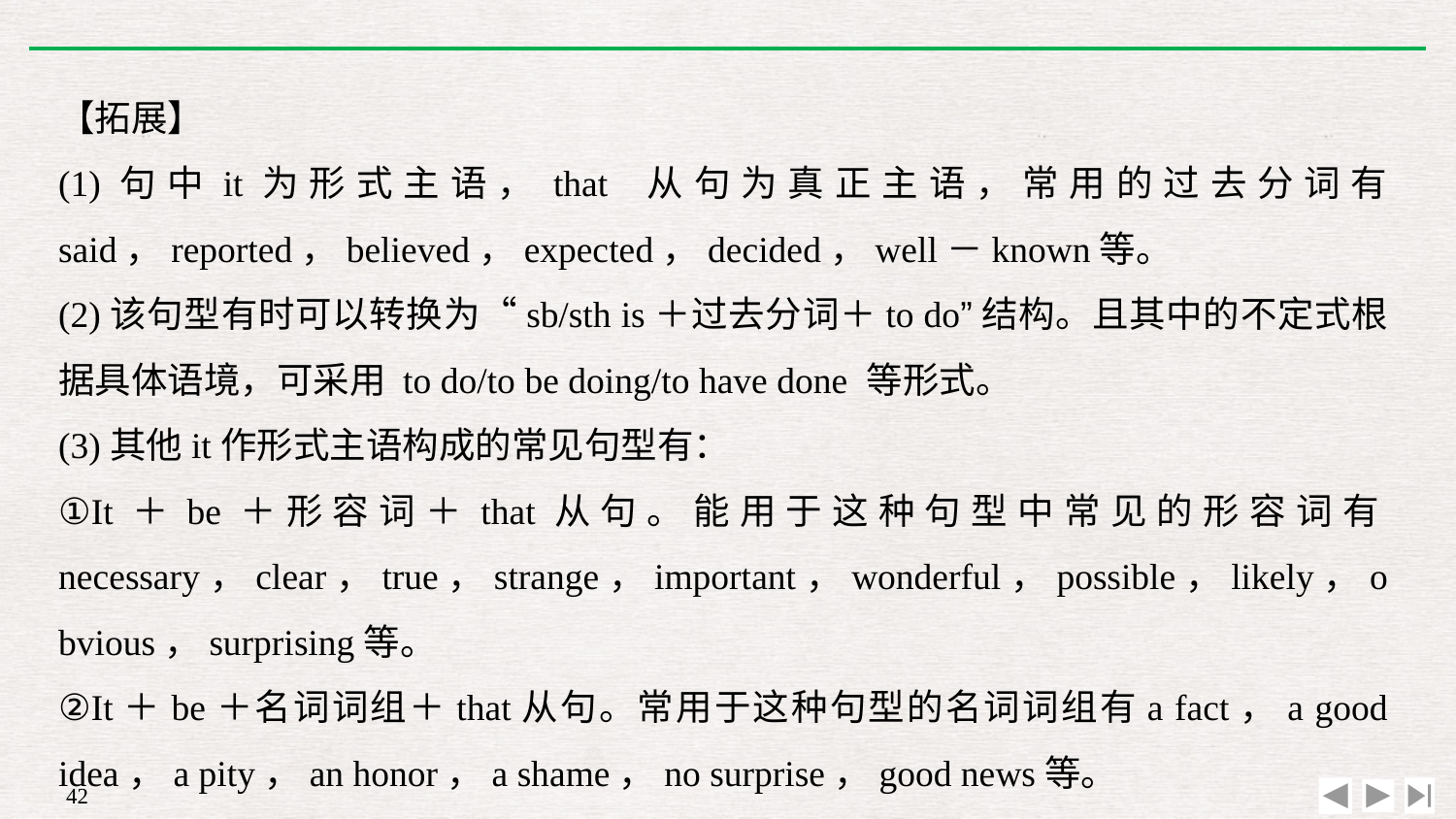

【拓展】
(1)句中it为形式主语，that 从句为真正主语，常用的过去分词有 said，reported，believed，expected，decided，well－known等。
(2)该句型有时可以转换为“sb/sth is＋过去分词＋to do”结构。且其中的不定式根据具体语境，可采用 to do/to be doing/to have done 等形式。
(3)其他it作形式主语构成的常见句型有：
①It＋be＋形容词＋that从句。能用于这种句型中常见的形容词有necessary，clear，true，strange，important，wonderful，possible，likely，obvious，surprising等。
②It＋be＋名词词组＋that从句。常用于这种句型的名词词组有a fact，a good idea，a pity，an honor，a shame，no surprise，good news等。